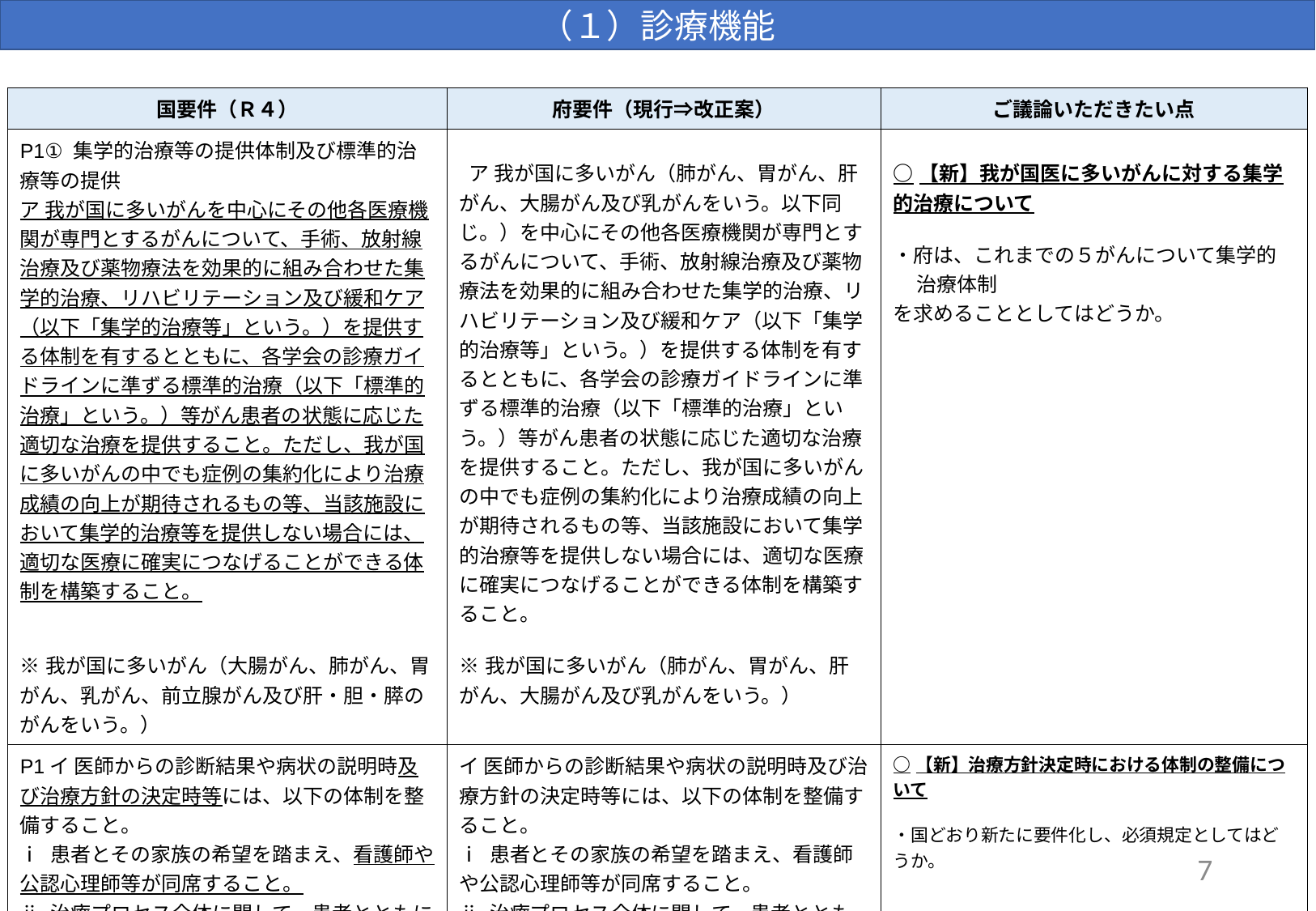

（１）診療機能
| 国要件（Ｒ４） | 府要件（現行⇒改正案） | ご議論いただきたい点 |
| --- | --- | --- |
| P1① 集学的治療等の提供体制及び標準的治療等の提供 ア 我が国に多いがんを中心にその他各医療機関が専門とするがんについて、手術、放射線治療及び薬物療法を効果的に組み合わせた集学的治療、リハビリテーション及び緩和ケア（以下「集学的治療等」という。）を提供する体制を有するとともに、各学会の診療ガイドラインに準ずる標準的治療（以下「標準的治療」という。）等がん患者の状態に応じた適切な治療を提供すること。ただし、我が国に多いがんの中でも症例の集約化により治療成績の向上が期待されるもの等、当該施設において集学的治療等を提供しない場合には、適切な医療に確実につなげることができる体制を構築すること。 ※我が国に多いがん（大腸がん、肺がん、胃がん、乳がん、前立腺がん及び肝・胆・膵のがんをいう。） | ア 我が国に多いがん（肺がん、胃がん、肝がん、大腸がん及び乳がんをいう。以下同じ。）を中心にその他各医療機関が専門とするがんについて、手術、放射線治療及び薬物療法を効果的に組み合わせた集学的治療、リハビリテーション及び緩和ケア（以下「集学的治療等」という。）を提供する体制を有するとともに、各学会の診療ガイドラインに準ずる標準的治療（以下「標準的治療」という。）等がん患者の状態に応じた適切な治療を提供すること。ただし、我が国に多いがんの中でも症例の集約化により治療成績の向上が期待されるもの等、当該施設において集学的治療等を提供しない場合には、適切な医療に確実につなげることができる体制を構築すること。 ※我が国に多いがん（肺がん、胃がん、肝がん、大腸がん及び乳がんをいう。） | ○【新】我が国医に多いがんに対する集学的治療について ・府は、これまでの５がんについて集学的治療体制 を求めることとしてはどうか。 |
| P1イ 医師からの診断結果や病状の説明時及び治療方針の決定時等には、以下の体制を整備すること。 ⅰ 患者とその家族の希望を踏まえ、看護師や公認心理師等が同席すること。 ⅱ 治療プロセス全体に関して、患者とともに考えながら方針を決定すること。 ⅲ 標準治療として複数の診療科が関与する選択肢がある場合に、その知見のある診療科の受診ができる体制を確保すること。 | イ 医師からの診断結果や病状の説明時及び治療方針の決定時等には、以下の体制を整備すること。 ⅰ 患者とその家族の希望を踏まえ、看護師や公認心理師等が同席すること。 ⅱ 治療プロセス全体に関して、患者とともに考えながら方針を決定すること。 ⅲ 標準治療として複数の診療科が関与する選択肢がある場合に、その知見のある診療科の受診ができる体制を確保すること。 | ○【新】治療方針決定時における体制の整備について ・国どおり新たに要件化し、必須規定としてはどうか。 |
7